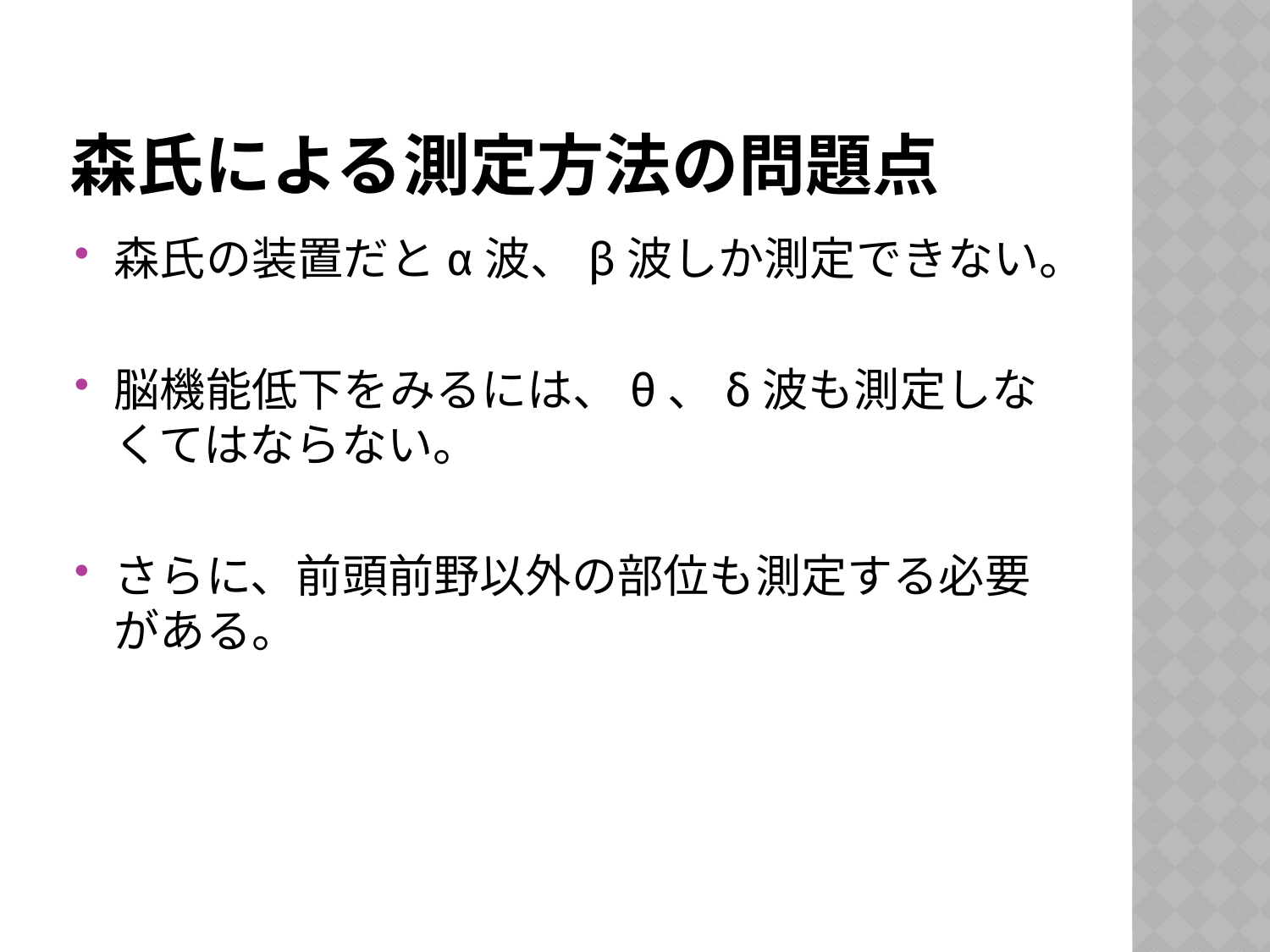

# 森氏による測定方法の問題点
森氏の装置だとα波、β波しか測定できない。

脳機能低下をみるには、θ、δ波も測定しなくてはならない。

さらに、前頭前野以外の部位も測定する必要がある。